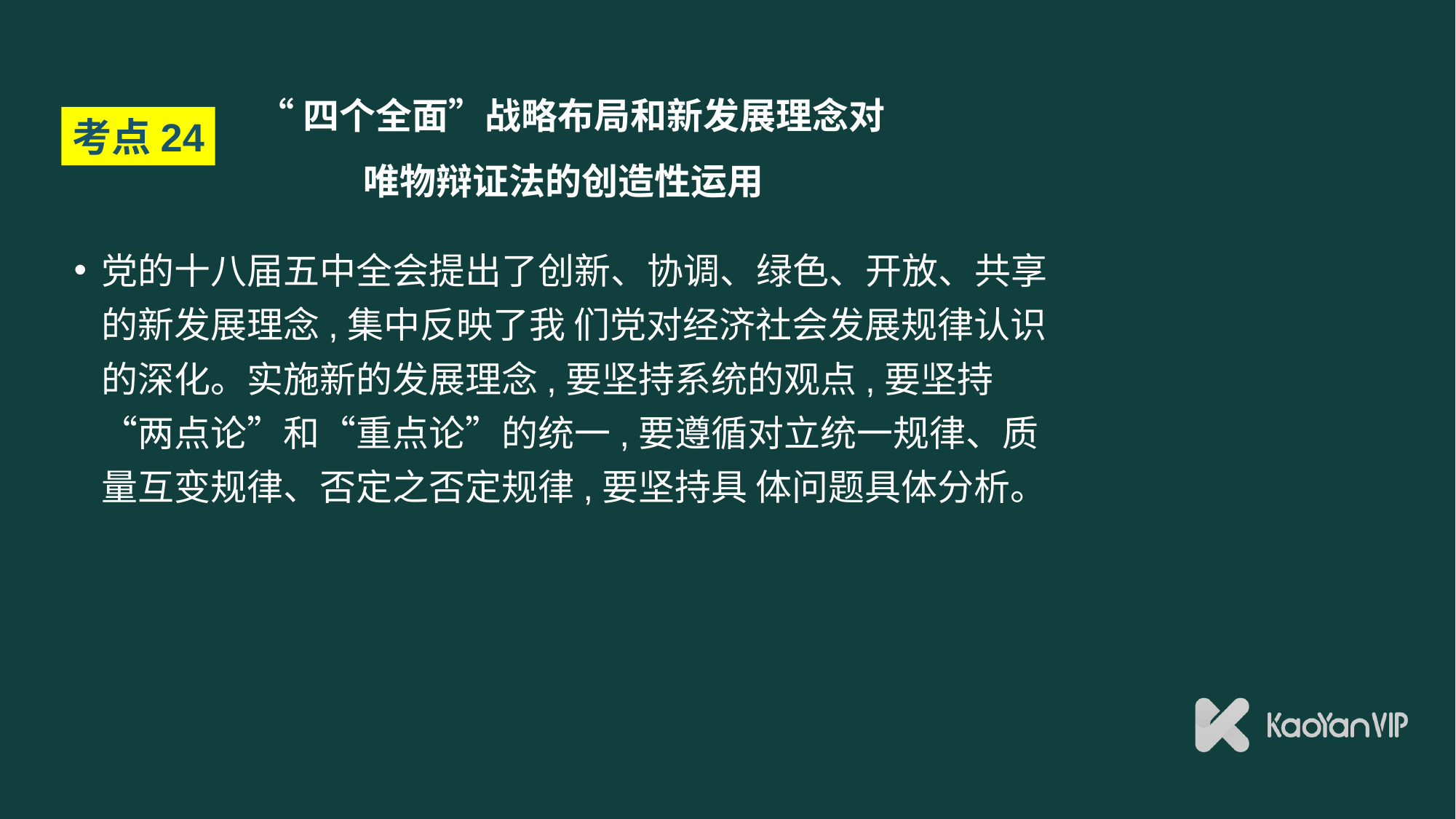

# “四个全面”战略布局和新发展理念对 唯物辩证法的创造性运用
考点24
党的十八届五中全会提出了创新、协调、绿色、开放、共享的新发展理念,集中反映了我 们党对经济社会发展规律认识的深化。实施新的发展理念,要坚持系统的观点,要坚持“两点论”和“重点论”的统一,要遵循对立统一规律、质量互变规律、否定之否定规律,要坚持具 体问题具体分析。